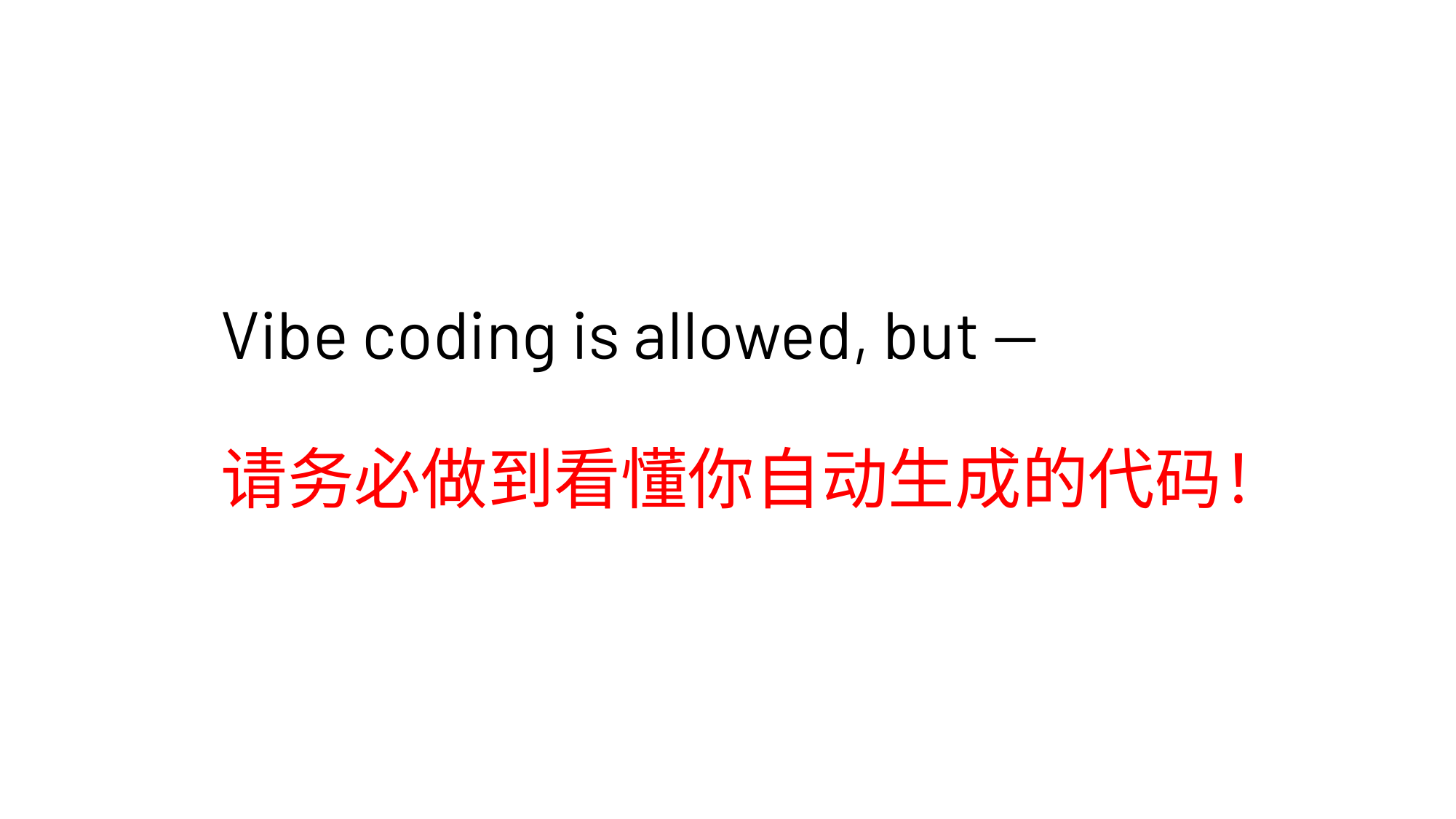

# Vibe coding is allowed, but — 请务必做到看懂你自动生成的代码！